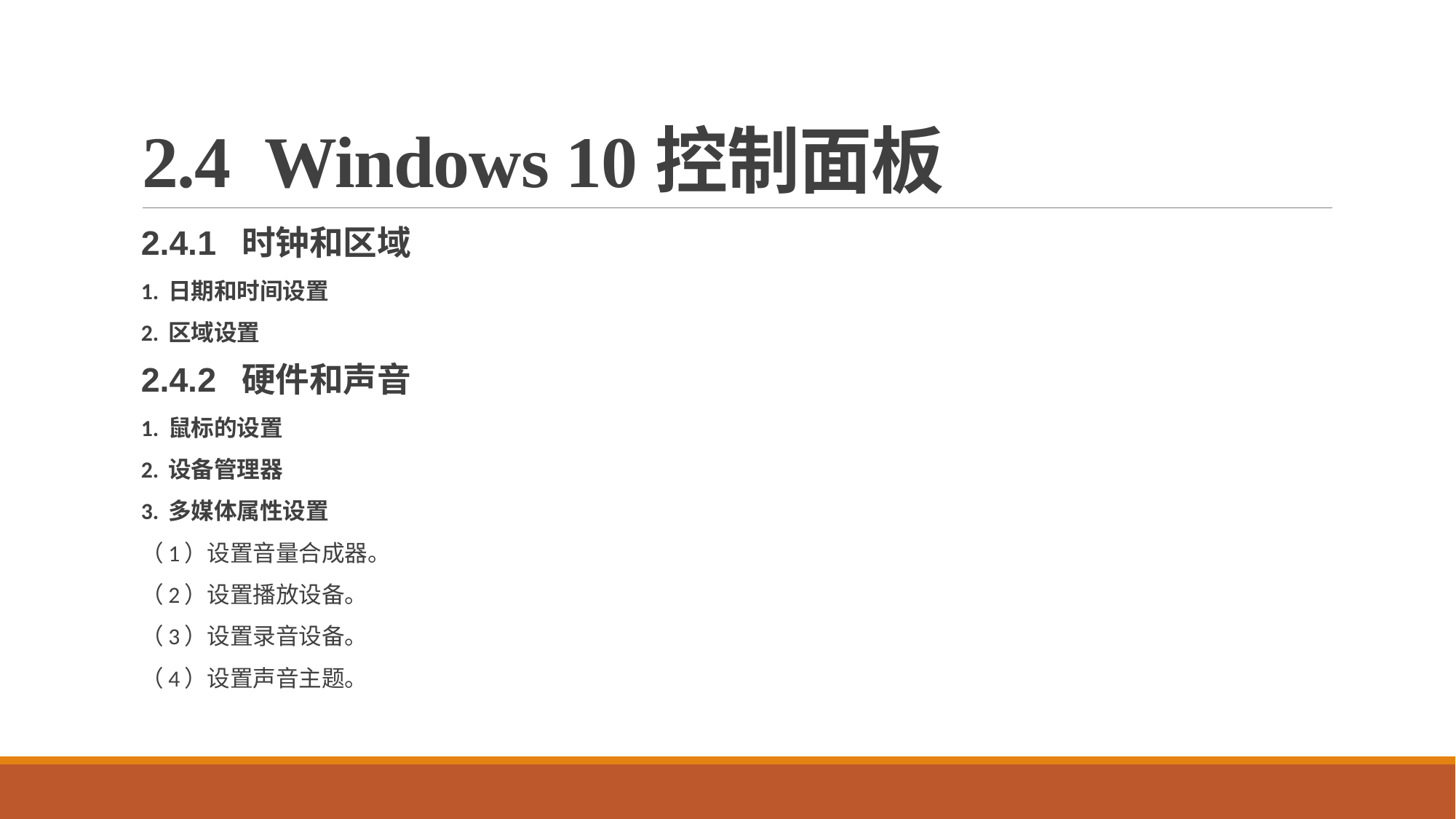

# 2.4  Windows 10控制面板
2.4.1  时钟和区域
1. 日期和时间设置
2. 区域设置
2.4.2  硬件和声音
1. 鼠标的设置
2. 设备管理器
3. 多媒体属性设置
（1）设置音量合成器。
（2）设置播放设备。
（3）设置录音设备。
（4）设置声音主题。